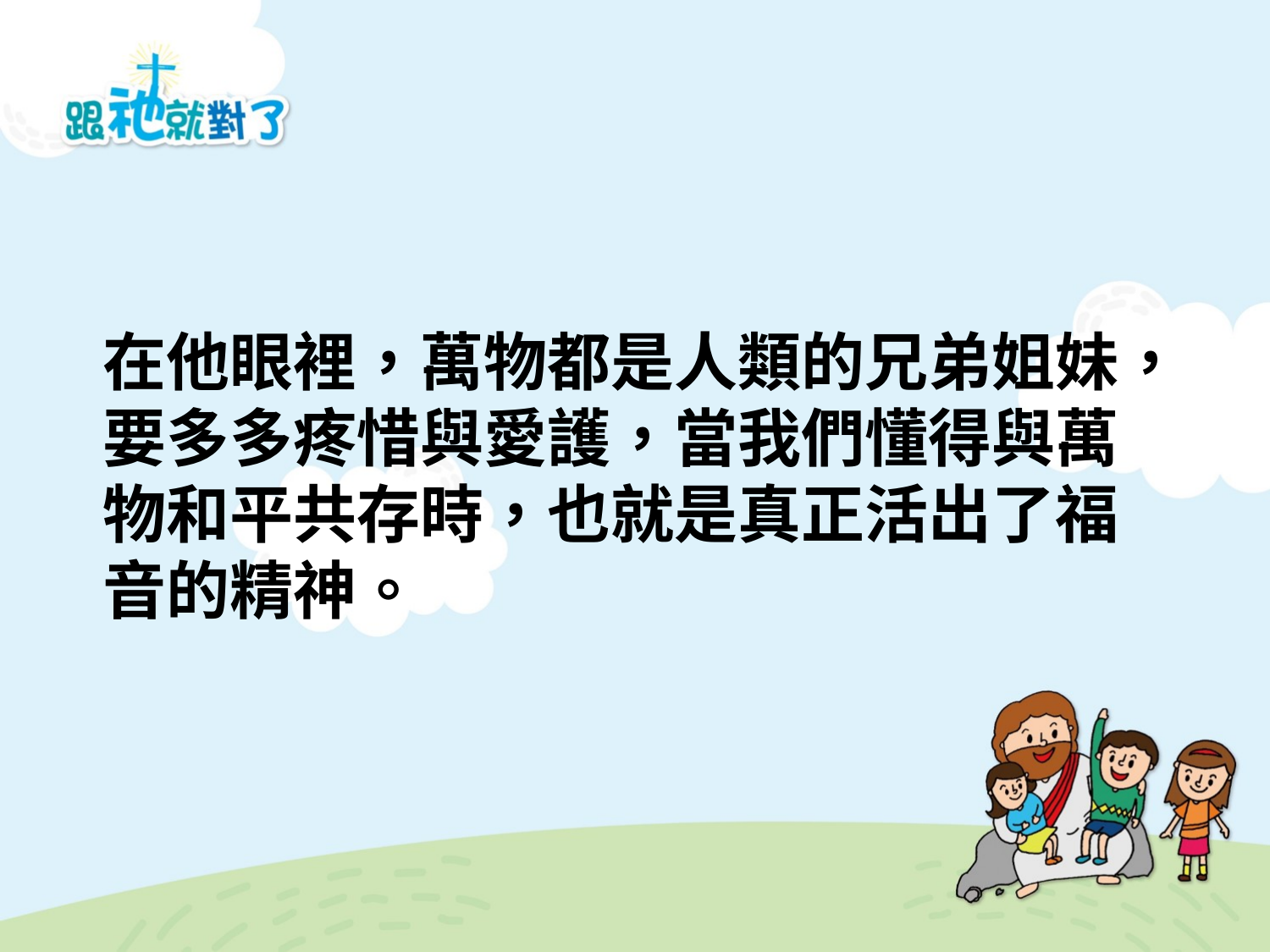

在他眼裡，萬物都是人類的兄弟姐妹，要多多疼惜與愛護，當我們懂得與萬物和平共存時，也就是真正活出了福音的精神。